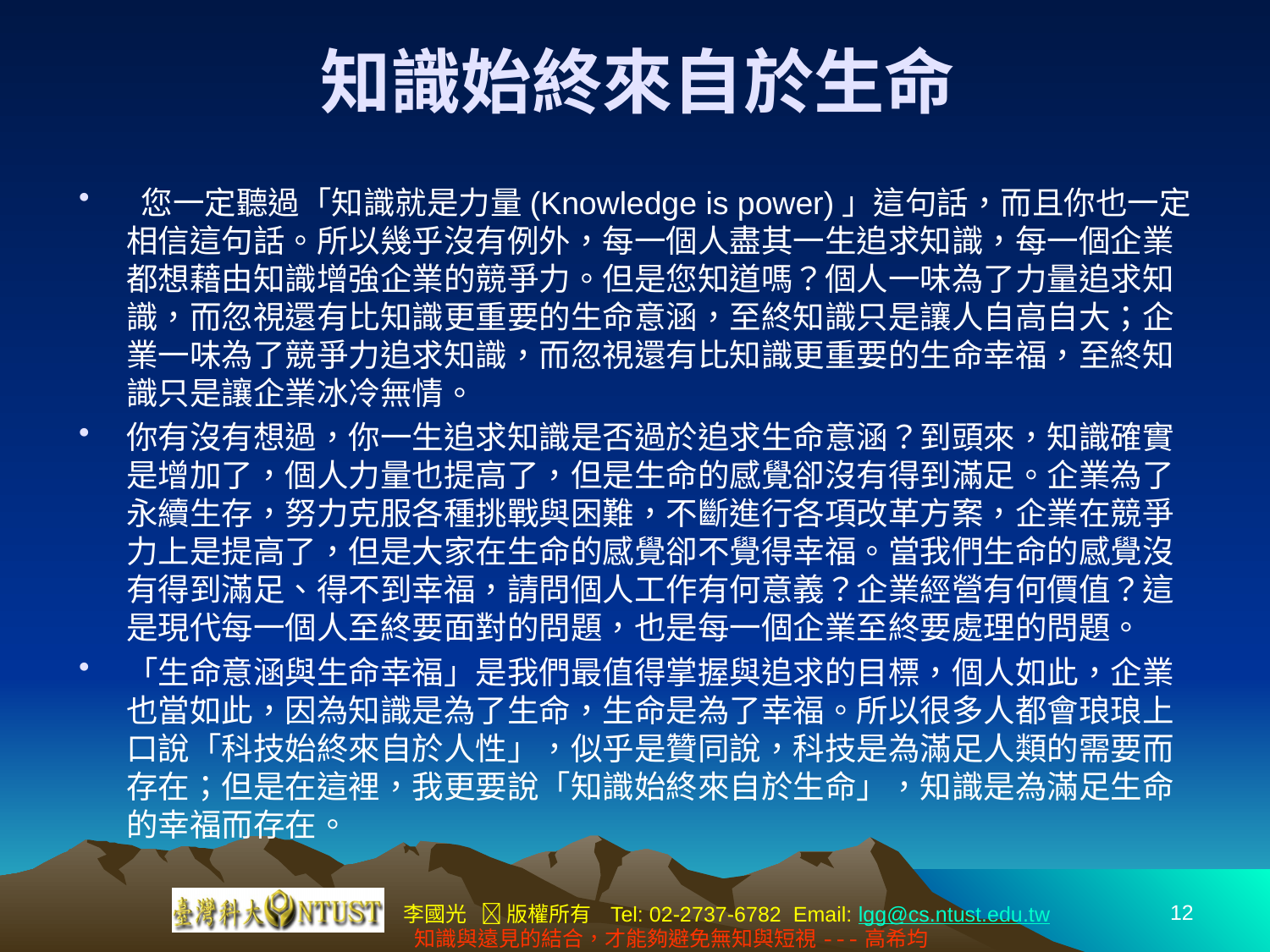

# 知識始終來自於生命
 您一定聽過「知識就是力量(Knowledge is power)」這句話，而且你也一定相信這句話。所以幾乎沒有例外，每一個人盡其一生追求知識，每一個企業都想藉由知識增強企業的競爭力。但是您知道嗎？個人一味為了力量追求知識，而忽視還有比知識更重要的生命意涵，至終知識只是讓人自高自大；企業一味為了競爭力追求知識，而忽視還有比知識更重要的生命幸福，至終知識只是讓企業冰冷無情。
你有沒有想過，你一生追求知識是否過於追求生命意涵？到頭來，知識確實是增加了，個人力量也提高了，但是生命的感覺卻沒有得到滿足。企業為了永續生存，努力克服各種挑戰與困難，不斷進行各項改革方案，企業在競爭力上是提高了，但是大家在生命的感覺卻不覺得幸福。當我們生命的感覺沒有得到滿足、得不到幸福，請問個人工作有何意義？企業經營有何價值？這是現代每一個人至終要面對的問題，也是每一個企業至終要處理的問題。
「生命意涵與生命幸福」是我們最值得掌握與追求的目標，個人如此，企業也當如此，因為知識是為了生命，生命是為了幸福。所以很多人都會琅琅上口說「科技始終來自於人性」，似乎是贊同說，科技是為滿足人類的需要而存在；但是在這裡，我更要說「知識始終來自於生命」，知識是為滿足生命的幸福而存在。
12